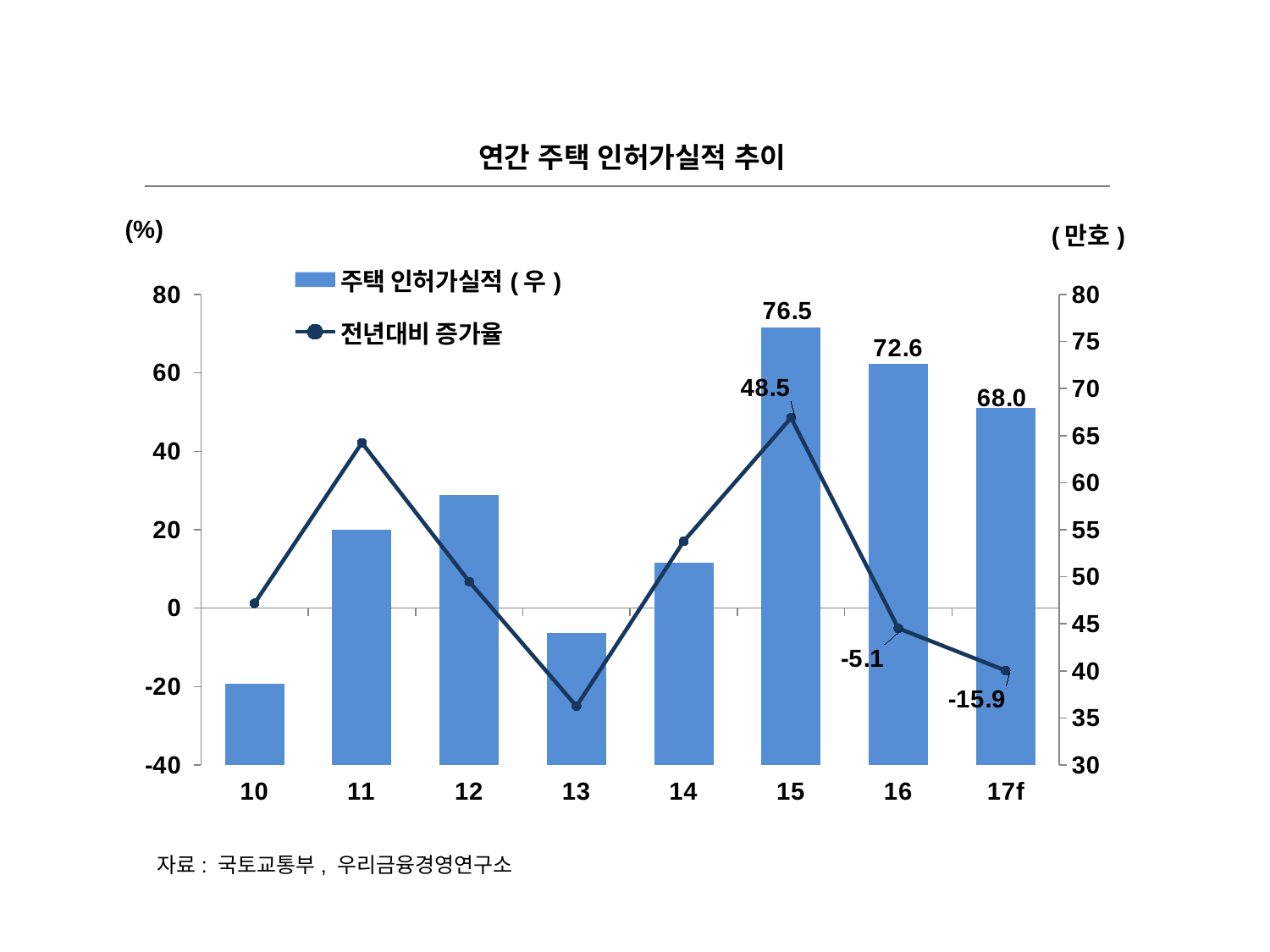

연간 주택 인허가실적 추이

### Chart

| Category |  |  |
|---|---|---|
| 10 | 38.6542 | 1.2454588553303392 |
| 11 | 54.959399999999995 | 42.18222081947107 |
| 12 | 58.6884 | 6.785008569962558 |
| 13 | 44.0116 | -25.008008396889338 |
| 14 | 51.525099999999995 | 17.071635659689697 |
| 15 | 76.53280000000001 | 48.534985861259884 |
| 16 | 72.6048 | -5.132439947316724 |
| 17f | 67.96611428571427 | -15.918248757231812 |
자료: 국토교통부, 우리금융경영연구소